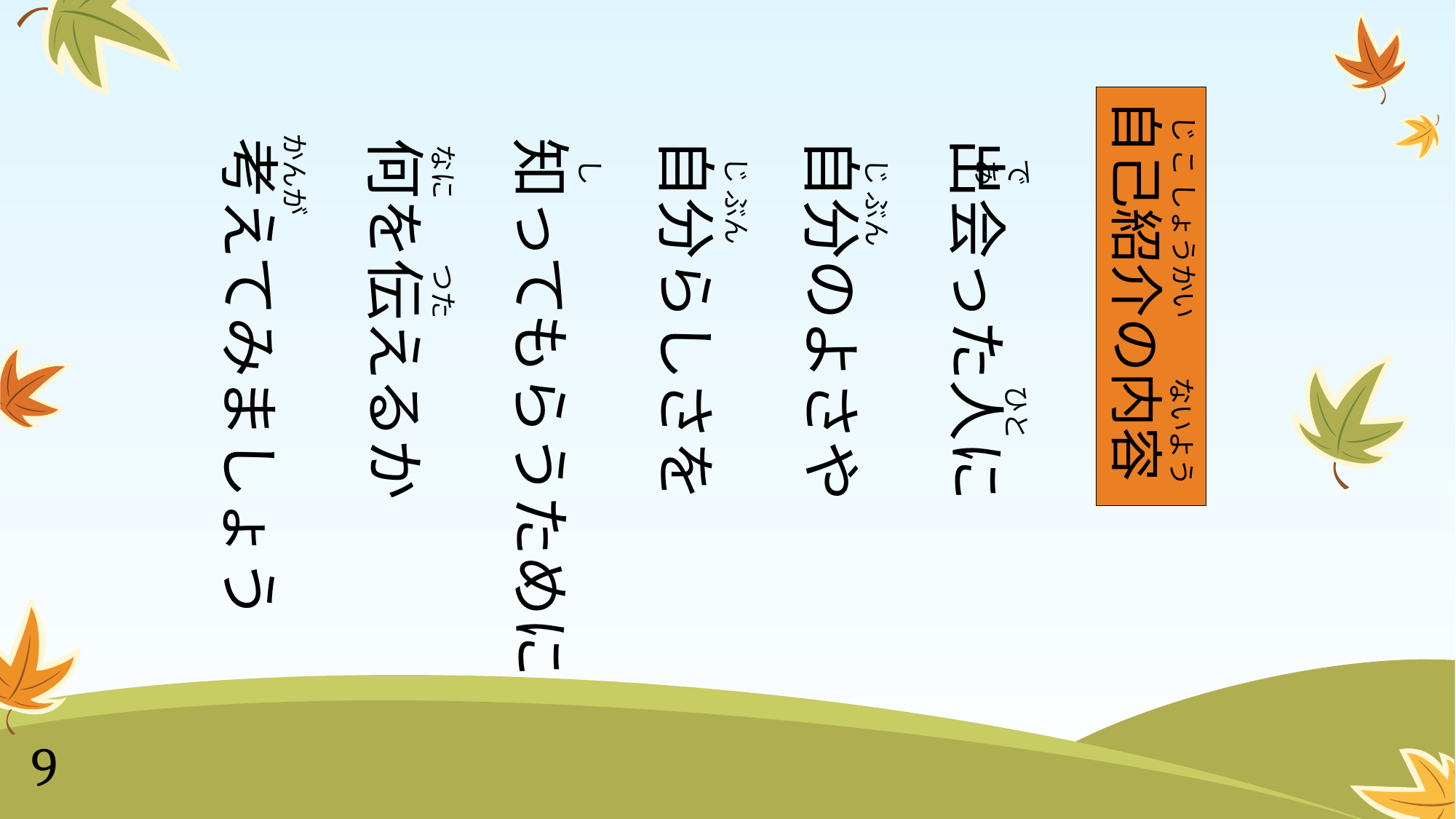

自己紹介の内容
じ こ しょうかい
かんが
出会った人に
自分のよさや
自分らしさを
知ってもらうために
何を伝えるか
考えてみましょう

なに
じ ぶん
し
じ ぶん
で　あ
つた
ないよう
ひと
9